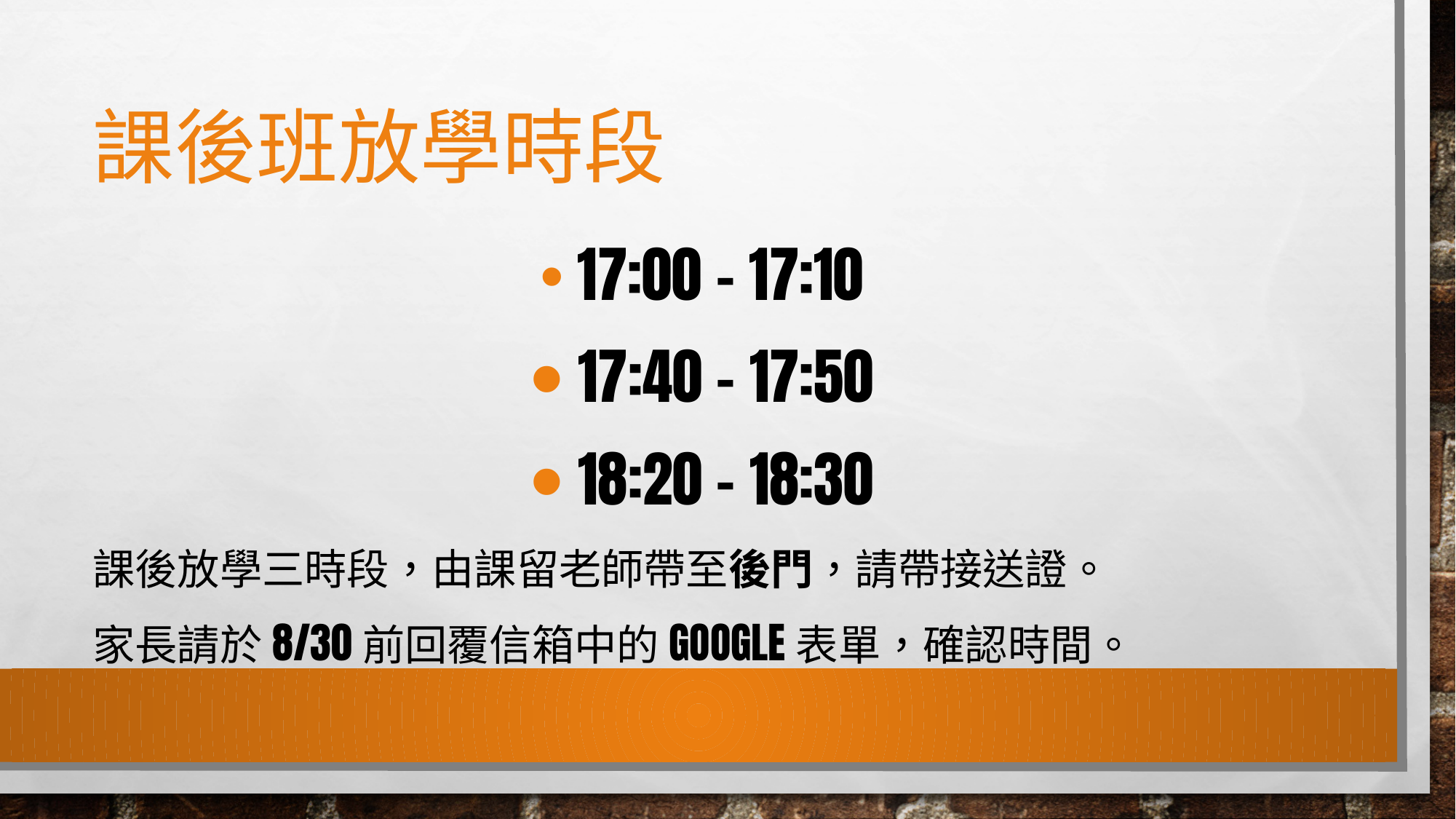

# 課後班放學時段
 17:00 - 17:10
 17:40 - 17:50
 18:20 - 18:30
課後放學三時段，由課留老師帶至後門，請帶接送證。
家長請於8/30前回覆信箱中的GOOGLE表單，確認時間。